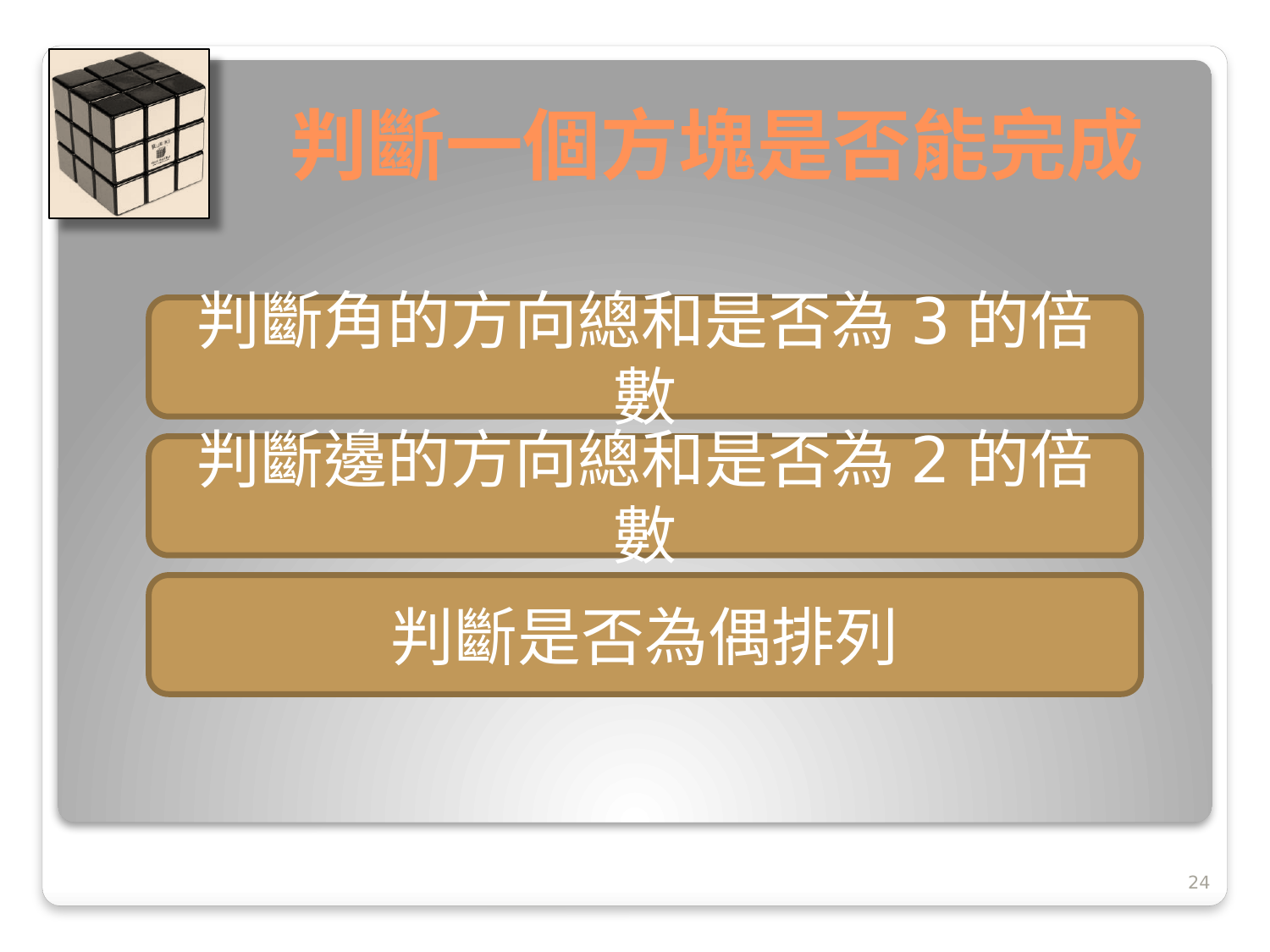

# 判斷一個方塊是否能完成
判斷角的方向總和是否為3的倍數
判斷邊的方向總和是否為2的倍數
判斷是否為偶排列
24